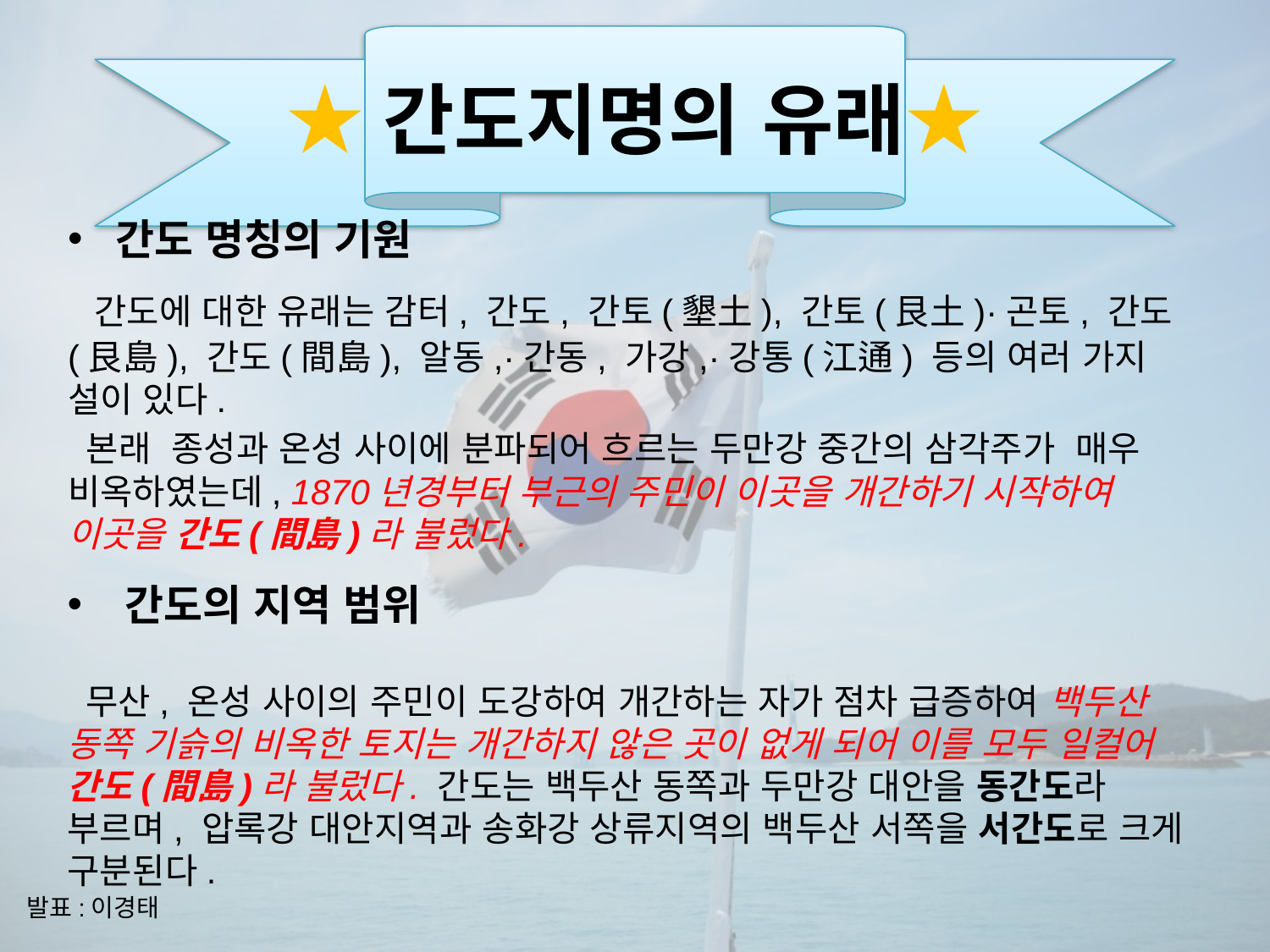

# ★간도지명의 유래★
간도 명칭의 기원
 간도에 대한 유래는 감터, 간도, 간토(墾土), 간토(艮土)·곤토, 간도(艮島), 간도(間島), 알동,·간동, 가강,·강통(江通) 등의 여러 가지 설이 있다.
 본래  종성과 온성 사이에 분파되어 흐르는 두만강 중간의 삼각주가  매우 비옥하였는데, 1870년경부터 부근의 주민이 이곳을 개간하기 시작하여 이곳을 간도(間島)라 불렀다.

  간도의 지역 범위

 무산, 온성 사이의 주민이 도강하여 개간하는 자가 점차 급증하여 백두산 동쪽 기슭의 비옥한 토지는 개간하지 않은 곳이 없게 되어 이를 모두 일컬어 간도(間島)라 불렀다. 간도는 백두산 동쪽과 두만강 대안을 동간도라 부르며, 압록강 대안지역과 송화강 상류지역의 백두산 서쪽을 서간도로 크게 구분된다.

발표:이경태